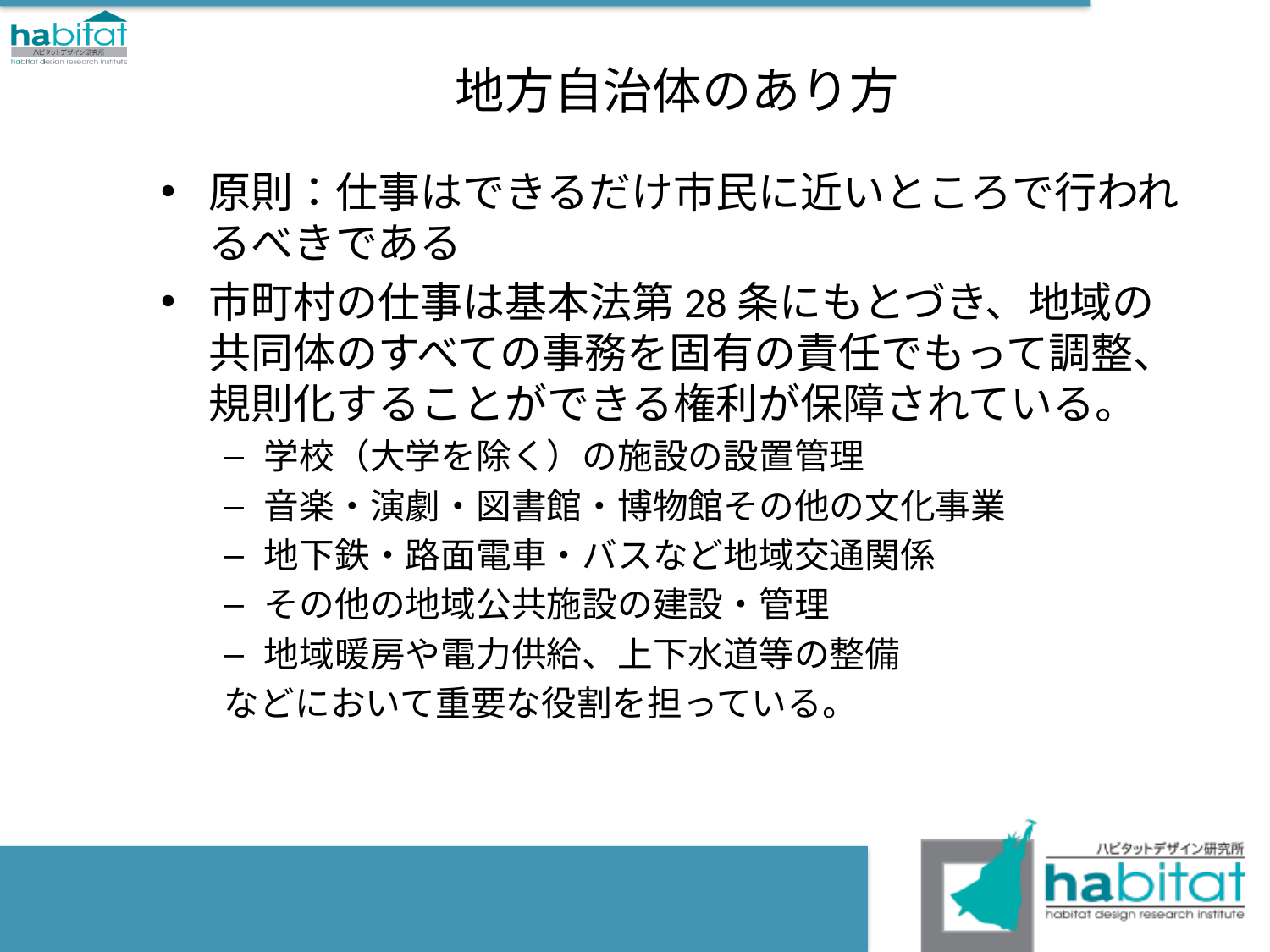

# 地方自治体のあり方
原則：仕事はできるだけ市民に近いところで行われるべきである
市町村の仕事は基本法第28条にもとづき、地域の共同体のすべての事務を固有の責任でもって調整、規則化することができる権利が保障されている。
学校（大学を除く）の施設の設置管理
音楽・演劇・図書館・博物館その他の文化事業
地下鉄・路面電車・バスなど地域交通関係
その他の地域公共施設の建設・管理
地域暖房や電力供給、上下水道等の整備
などにおいて重要な役割を担っている。